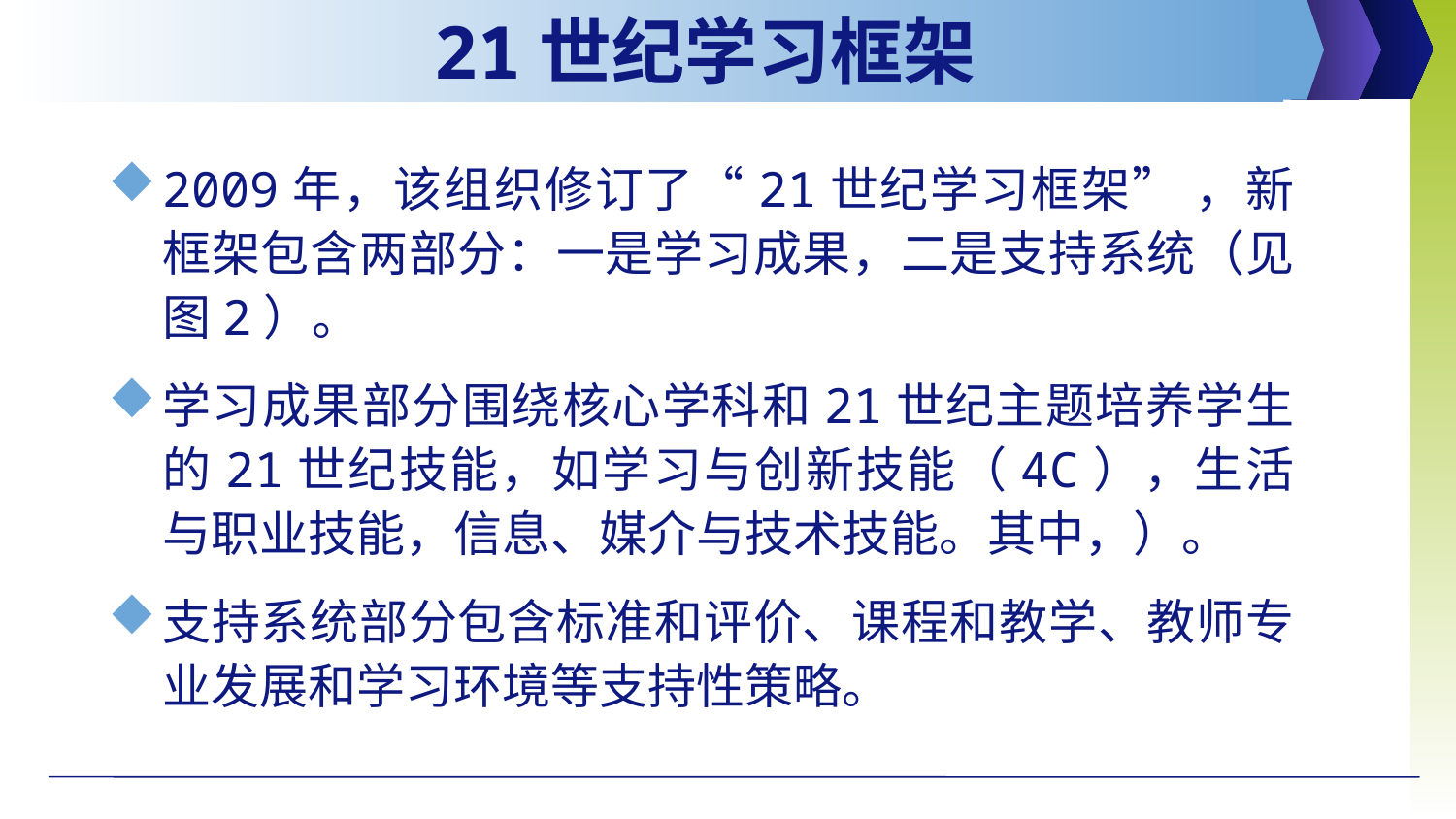

# 21世纪学习框架
2009年，该组织修订了“21世纪学习框架” ，新框架包含两部分：一是学习成果，二是支持系统（见图2）。
学习成果部分围绕核心学科和21世纪主题培养学生的21世纪技能，如学习与创新技能（4C），生活与职业技能，信息、媒介与技术技能。其中，）。
支持系统部分包含标准和评价、课程和教学、教师专业发展和学习环境等支持性策略。